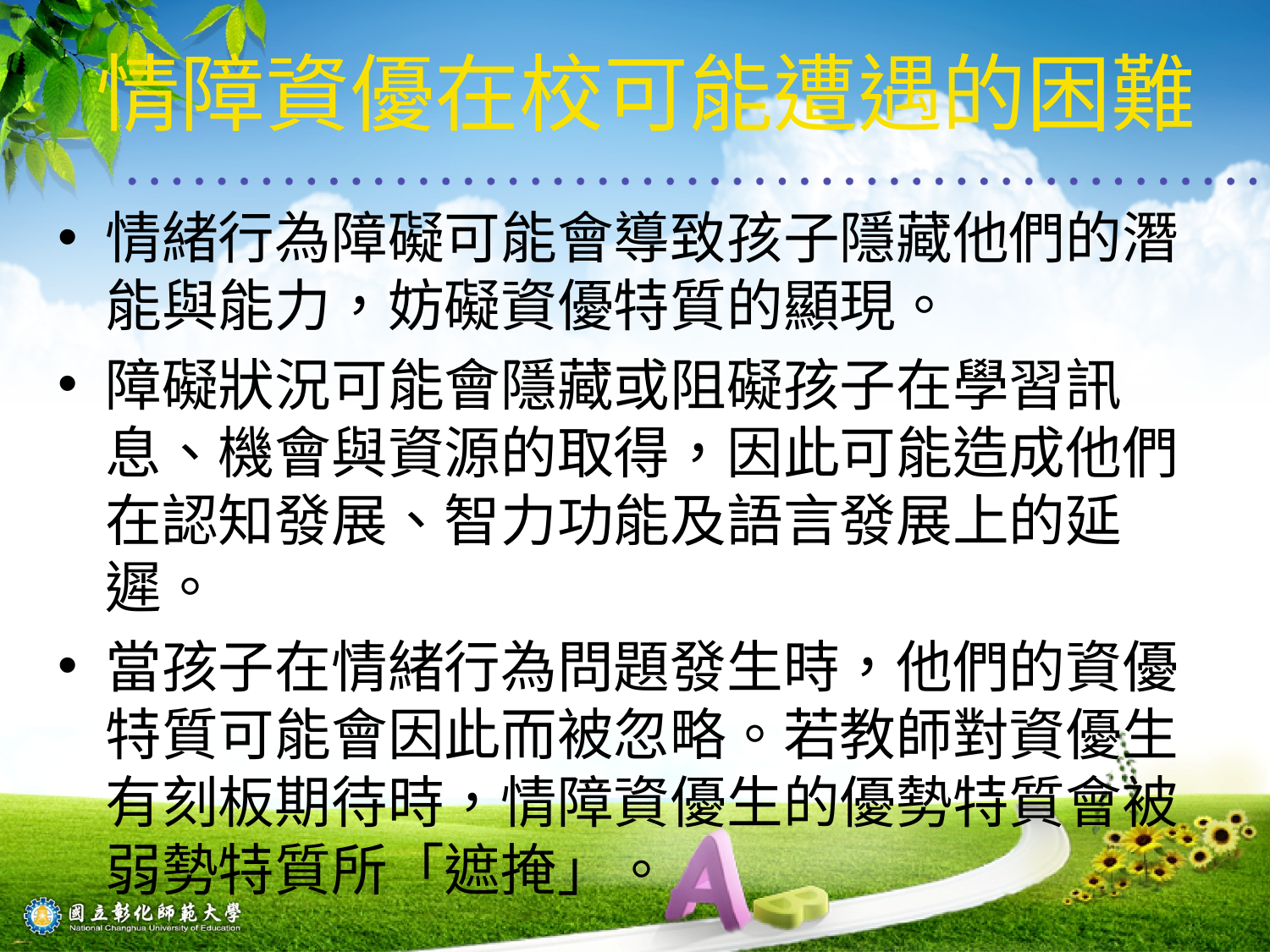

# 情障資優在校可能遭遇的困難
情緒行為障礙可能會導致孩子隱藏他們的潛能與能力，妨礙資優特質的顯現。
障礙狀況可能會隱藏或阻礙孩子在學習訊息、機會與資源的取得，因此可能造成他們在認知發展、智力功能及語言發展上的延遲。
當孩子在情緒行為問題發生時，他們的資優特質可能會因此而被忽略。若教師對資優生有刻板期待時，情障資優生的優勢特質會被弱勢特質所「遮掩」。